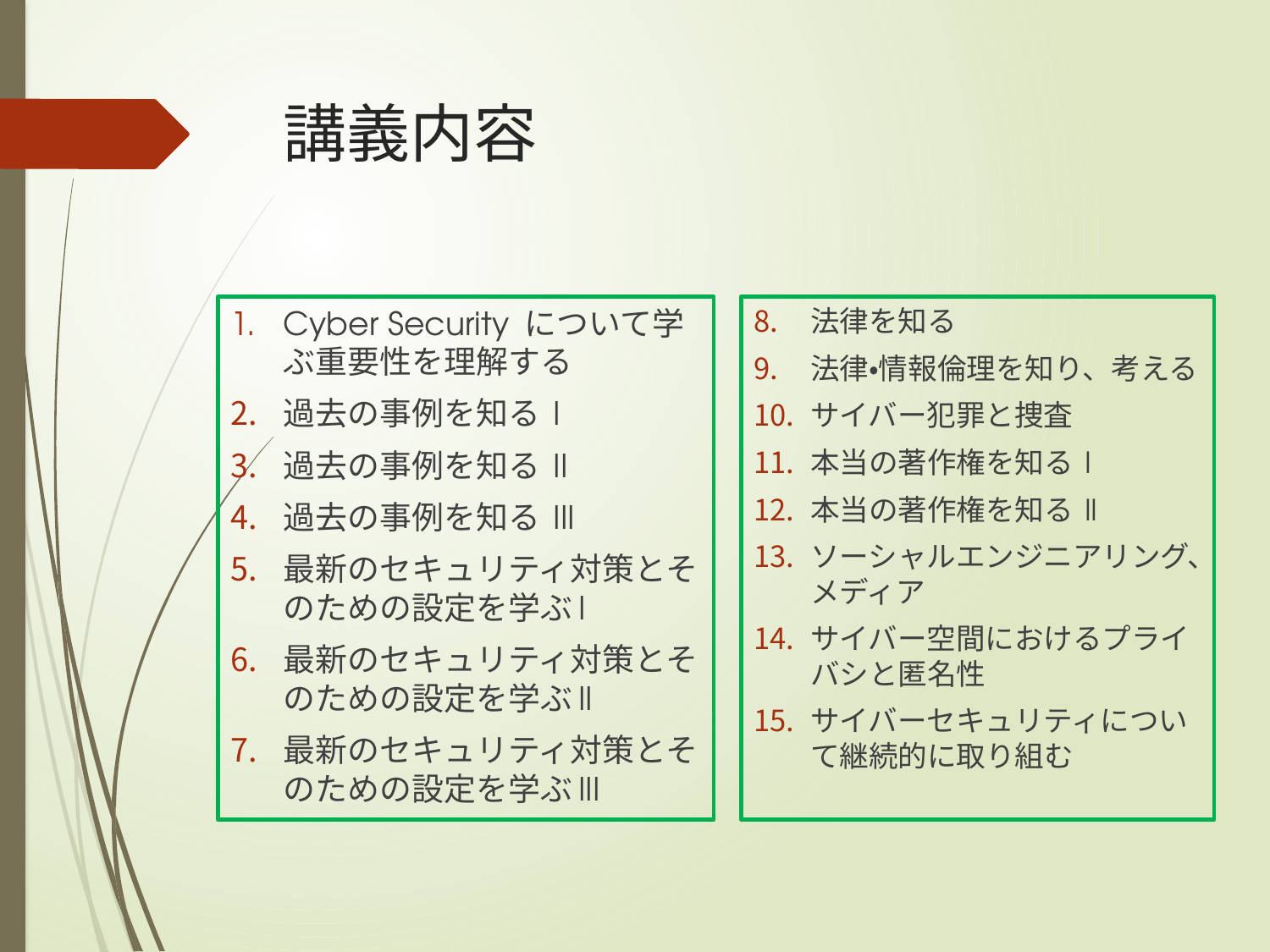

# 講義内容
Cyber Security について学ぶ重要性を理解する
過去の事例を知る I
過去の事例を知る II
過去の事例を知る III
最新のセキュリティ対策とそのための設定を学ぶI
最新のセキュリティ対策とそのための設定を学ぶII
最新のセキュリティ対策とそのための設定を学ぶIII

法律を知る
法律・情報倫理を知り、考える
サイバー犯罪と捜査
本当の著作権を知る I
本当の著作権を知る II
ソーシャルエンジニアリング、メディア
サイバー空間におけるプライバシと匿名性
サイバーセキュリティについて継続的に取り組む